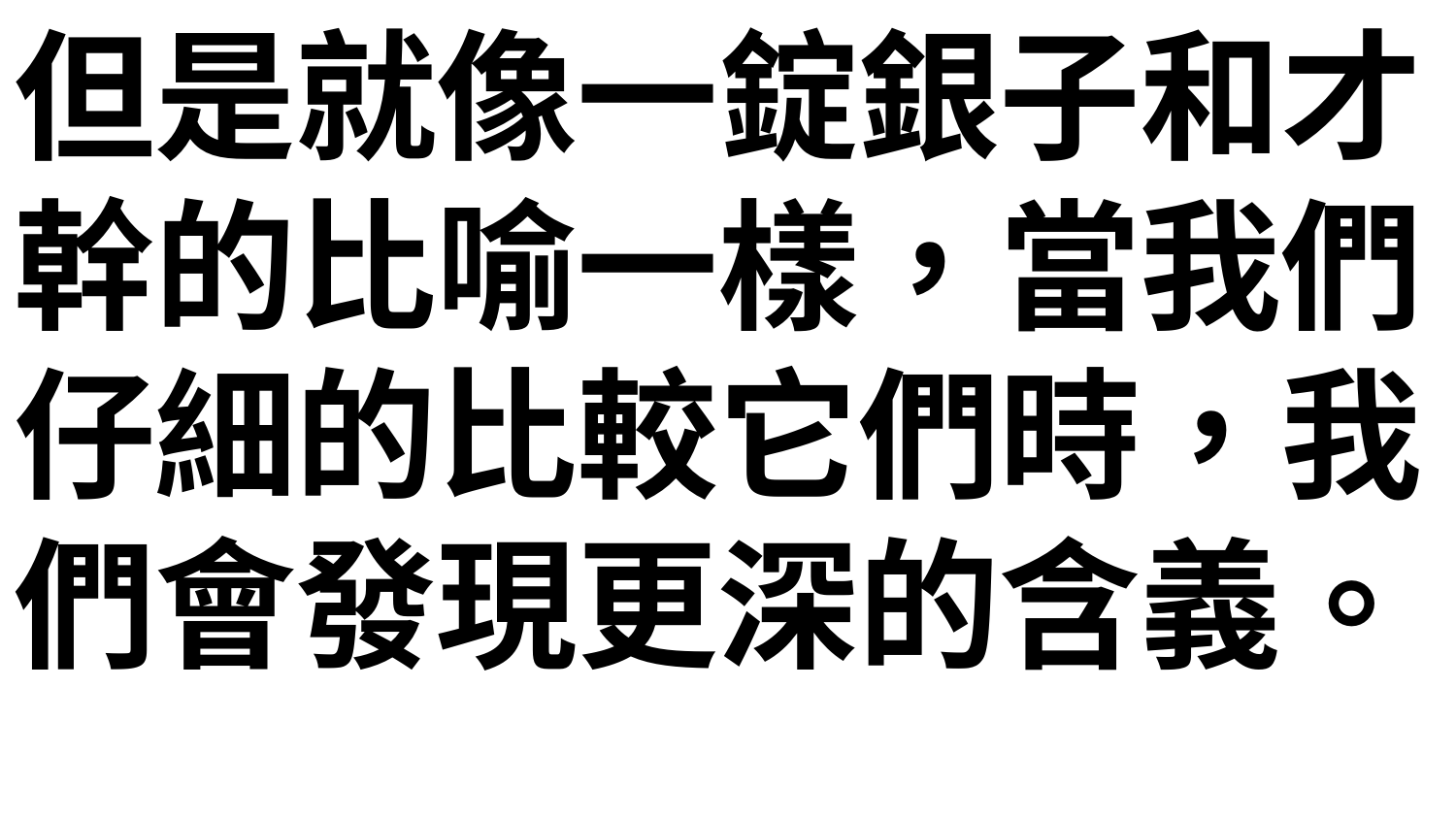

但是就像一錠銀子和才幹的比喻一樣，當我們仔細的比較它們時，我們會發現更深的含義。